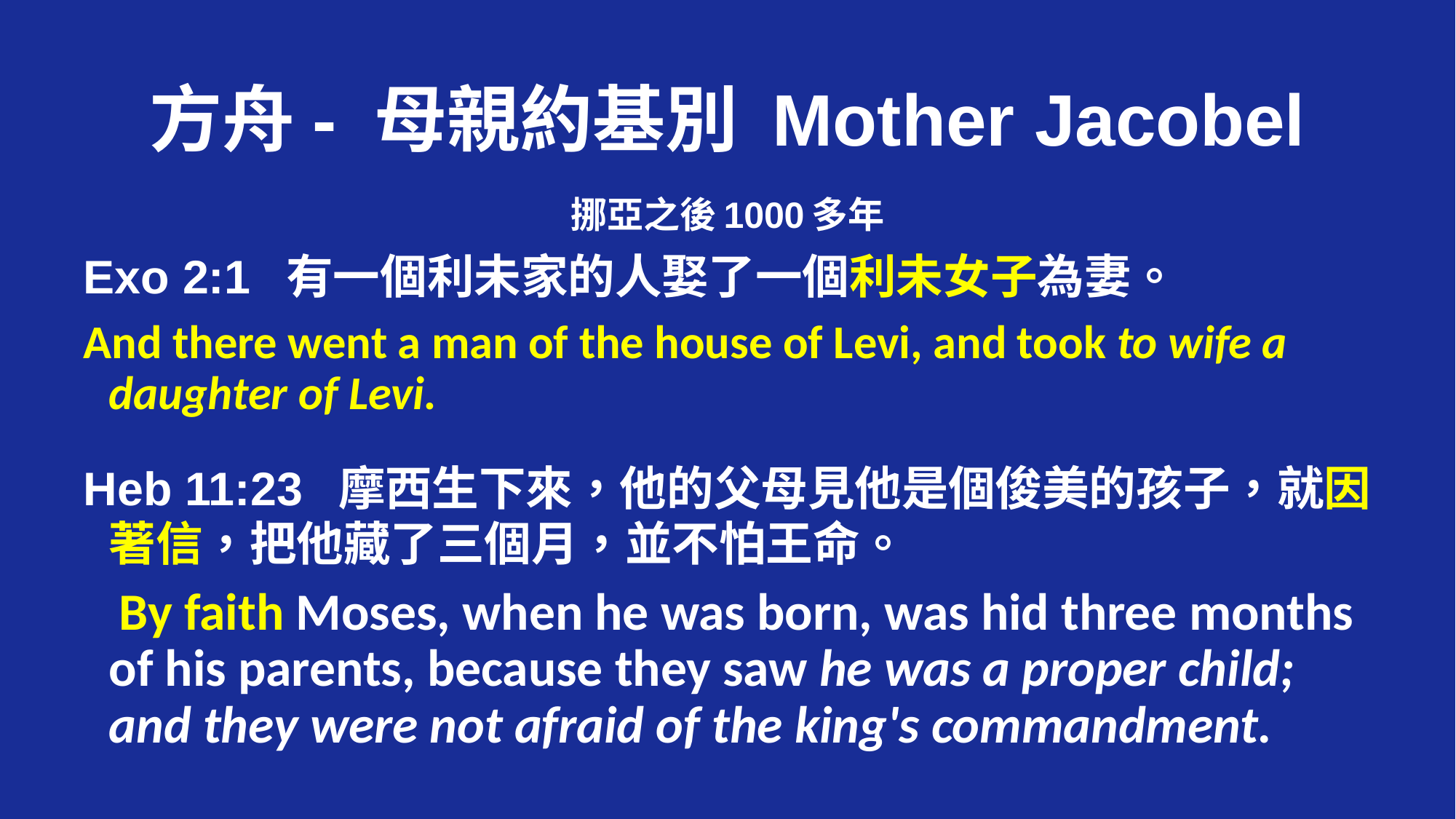

# 方舟- 母親約基別 Mother Jacobel
挪亞之後1000多年
Exo 2:1  有一個利未家的人娶了一個利未女子為妻。
And there went a man of the house of Levi, and took to wife a daughter of Levi.

Heb 11:23  摩西生下來，他的父母見他是個俊美的孩子，就因著信，把他藏了三個月，並不怕王命。
   By faith Moses, when he was born, was hid three months of his parents, because they saw he was a proper child; and they were not afraid of the king's commandment.